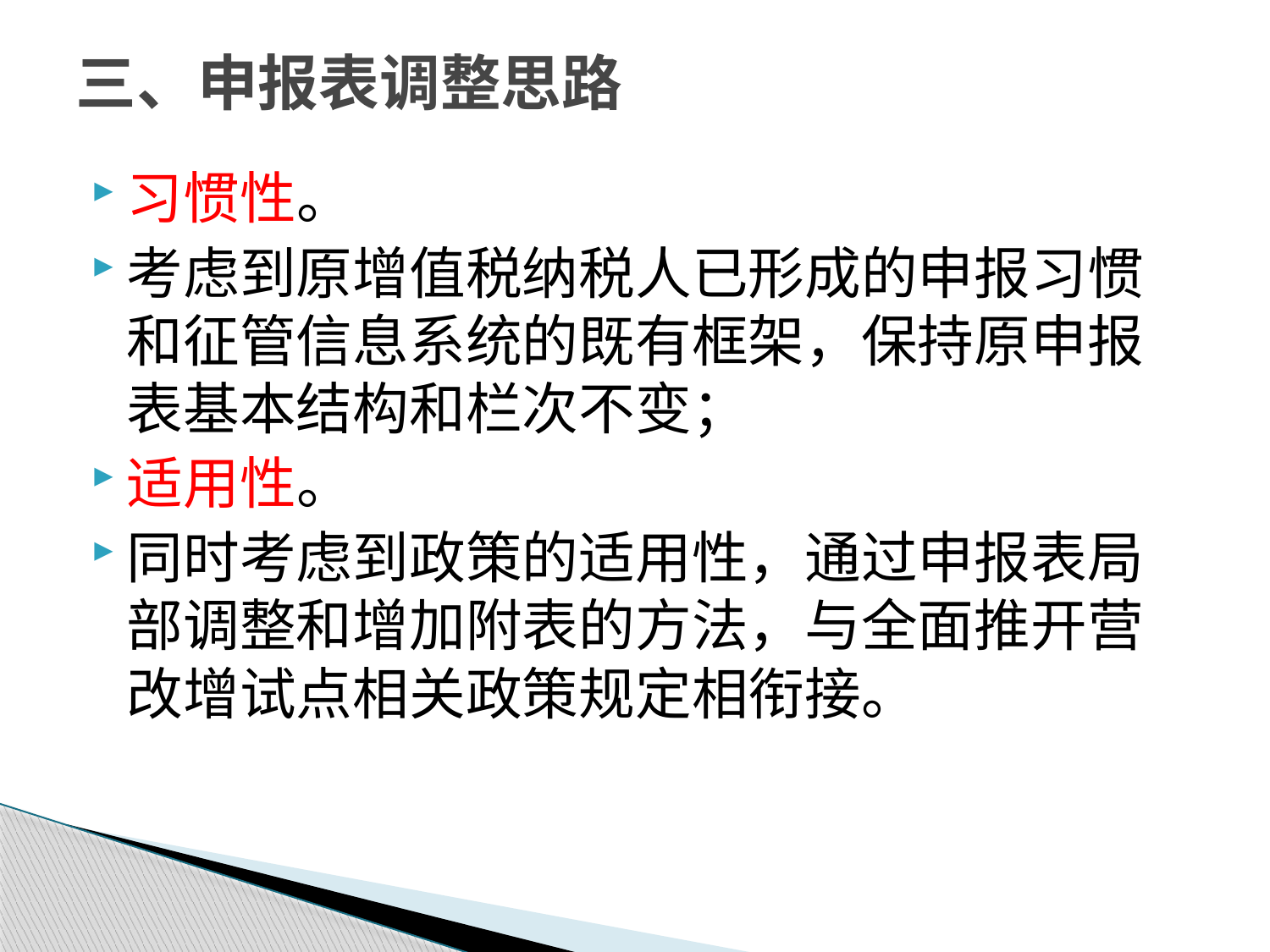

# 三、申报表调整思路
习惯性。
考虑到原增值税纳税人已形成的申报习惯和征管信息系统的既有框架，保持原申报表基本结构和栏次不变；
适用性。
同时考虑到政策的适用性，通过申报表局部调整和增加附表的方法，与全面推开营改增试点相关政策规定相衔接。